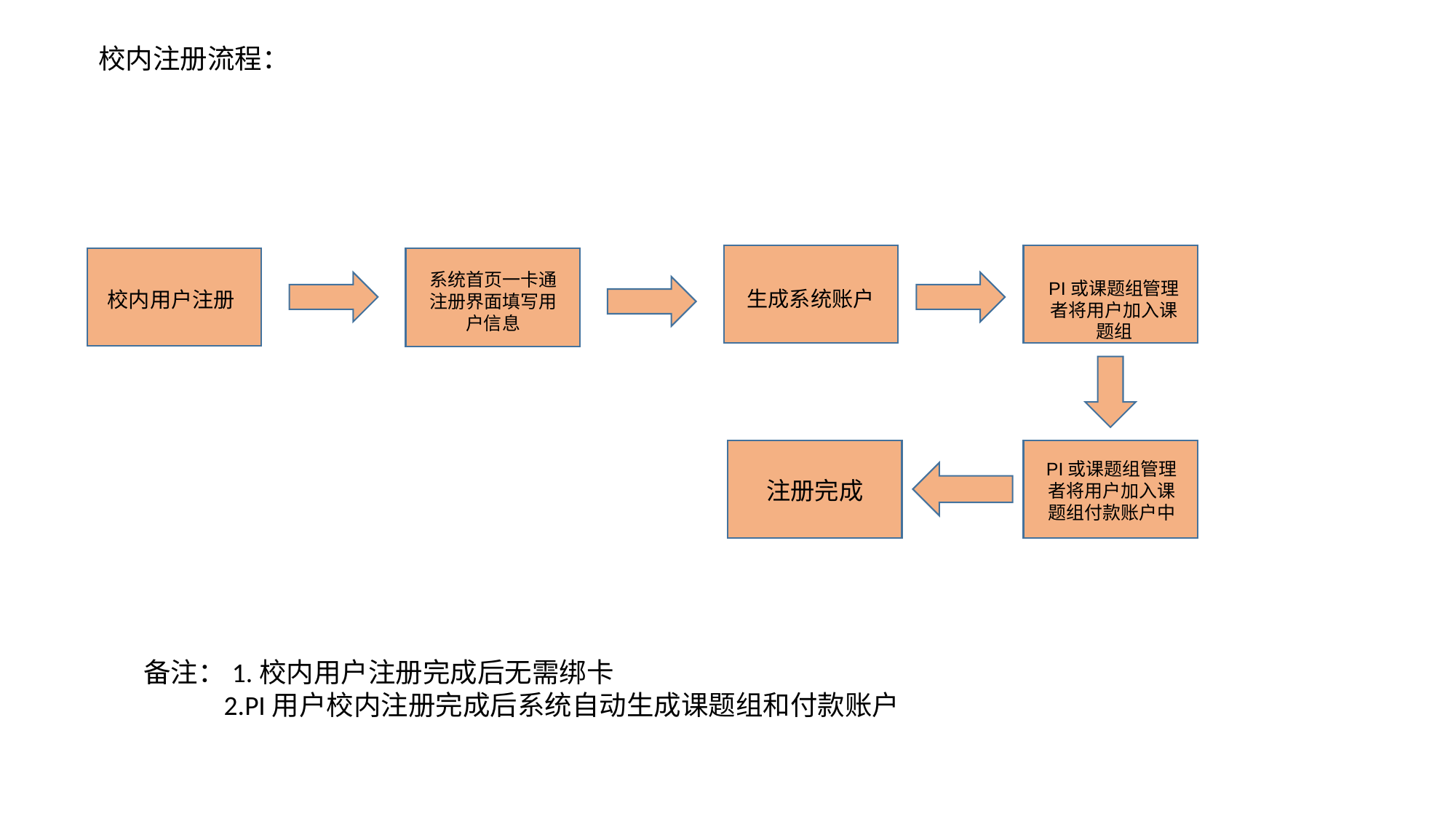

校内注册流程：

系统首页一卡通注册界面填写用户信息
PI或课题组管理者将用户加入课题组

生成系统账户
校内用户注册

PI或课题组管理者将用户加入课题组付款账户中

注册完成
备注：1.校内用户注册完成后无需绑卡
             2.PI用户校内注册完成后系统自动生成课题组和付款账户